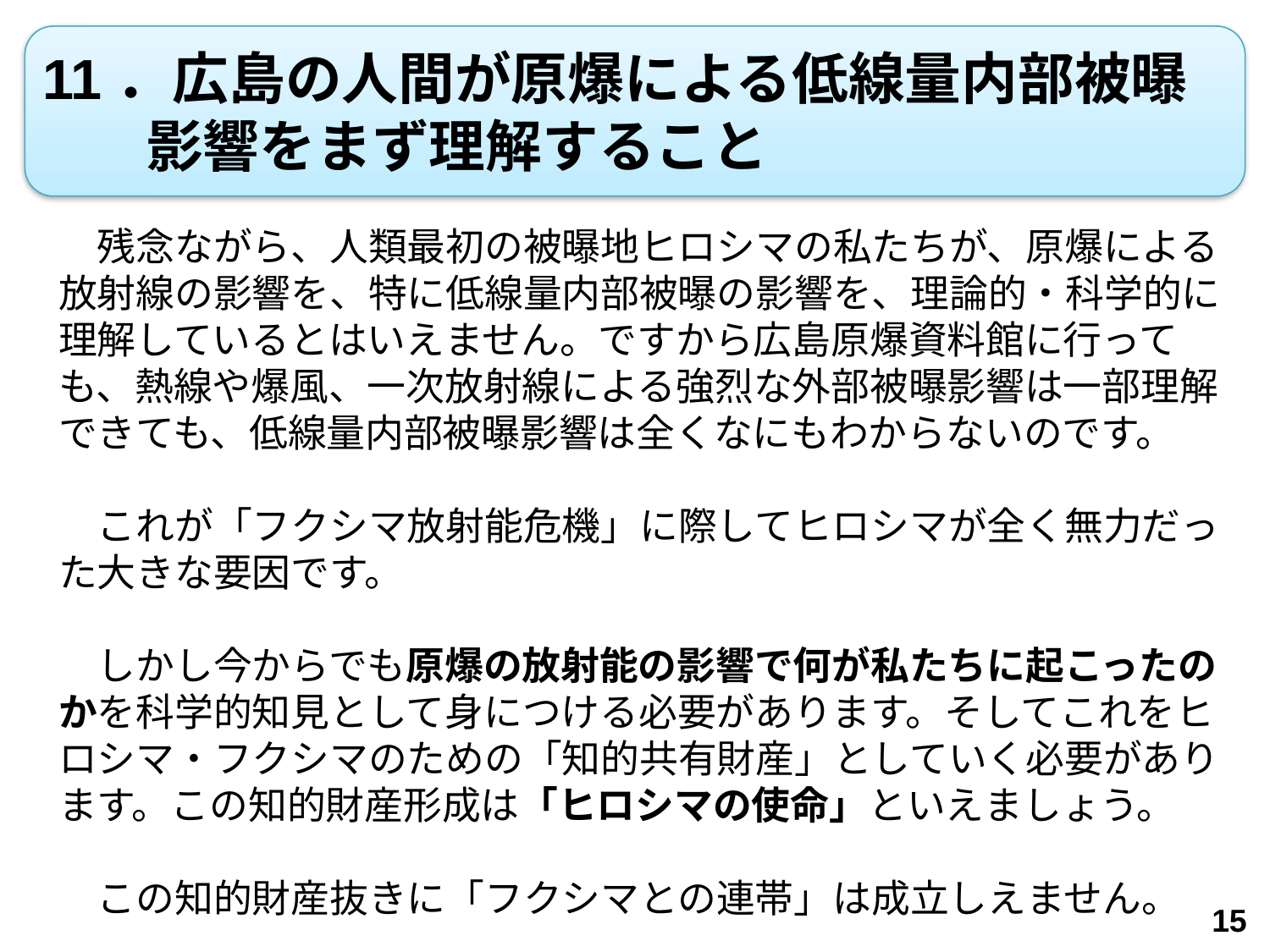

11．広島の人間が原爆による低線量内部被曝
       影響をまず理解すること
　残念ながら、人類最初の被曝地ヒロシマの私たちが、原爆による放射線の影響を、特に低線量内部被曝の影響を、理論的・科学的に理解しているとはいえません。ですから広島原爆資料館に行っても、熱線や爆風、一次放射線による強烈な外部被曝影響は一部理解できても、低線量内部被曝影響は全くなにもわからないのです。

　これが「フクシマ放射能危機」に際してヒロシマが全く無力だった大きな要因です。

　しかし今からでも原爆の放射能の影響で何が私たちに起こったのかを科学的知見として身につける必要があります。そしてこれをヒロシマ・フクシマのための「知的共有財産」としていく必要があります。この知的財産形成は「ヒロシマの使命」といえましょう。

　この知的財産抜きに「フクシマとの連帯」は成立しえません。
15